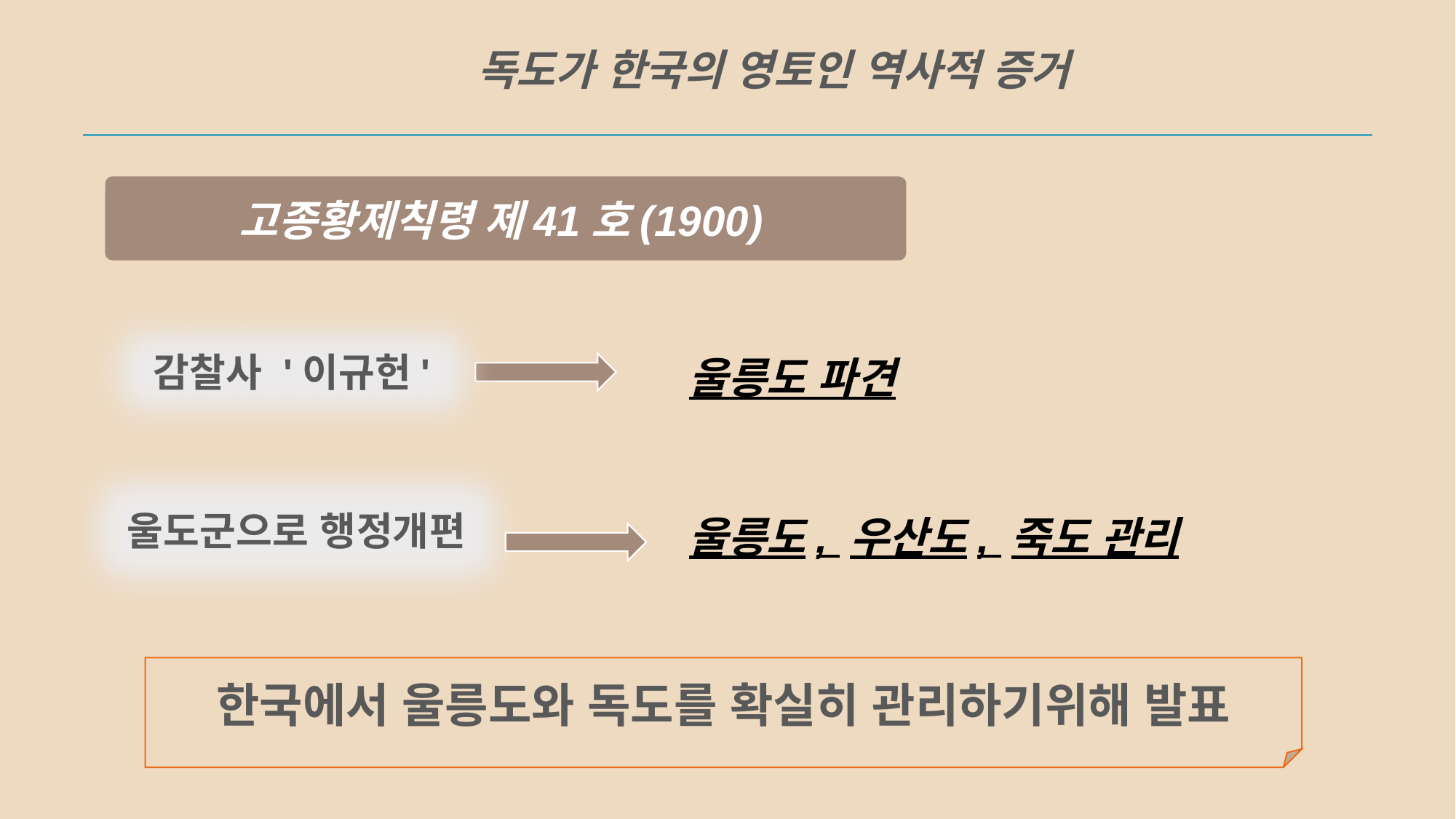

독도가 한국의 영토인 역사적 증거

고종황제칙령 제41호(1900)
감찰사 '이규헌'
울릉도 파견

울도군으로 행정개편
울릉도, 우산도, 죽도 관리

한국에서 울릉도와 독도를 확실히 관리하기위해 발표